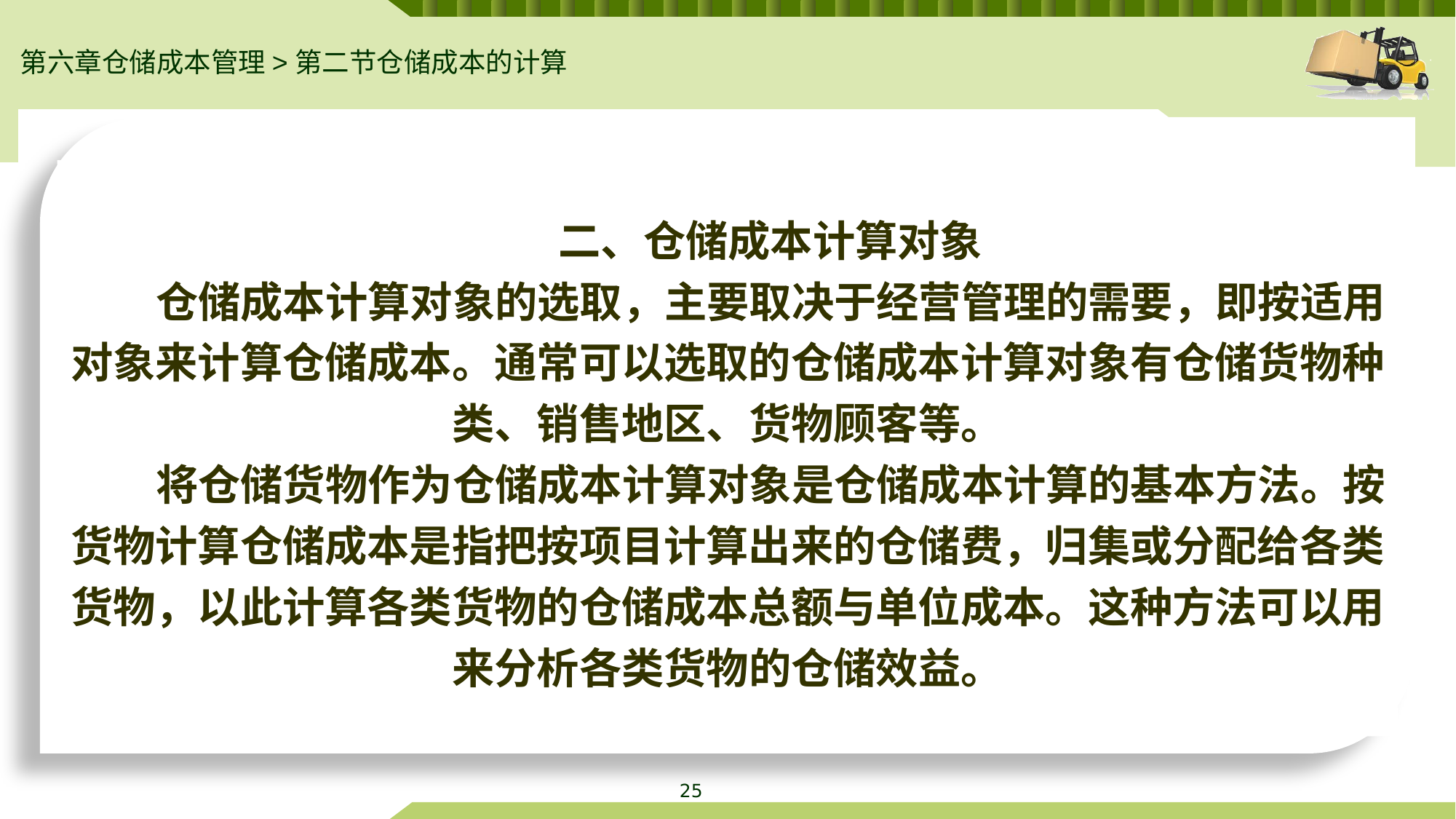

第六章仓储成本管理>第二节仓储成本的计算
二、仓储成本计算对象
仓储成本计算对象的选取，主要取决于经营管理的需要，即按适用对象来计算仓储成本。通常可以选取的仓储成本计算对象有仓储货物种类、销售地区、货物顾客等。
将仓储货物作为仓储成本计算对象是仓储成本计算的基本方法。按货物计算仓储成本是指把按项目计算出来的仓储费，归集或分配给各类货物，以此计算各类货物的仓储成本总额与单位成本。这种方法可以用来分析各类货物的仓储效益。